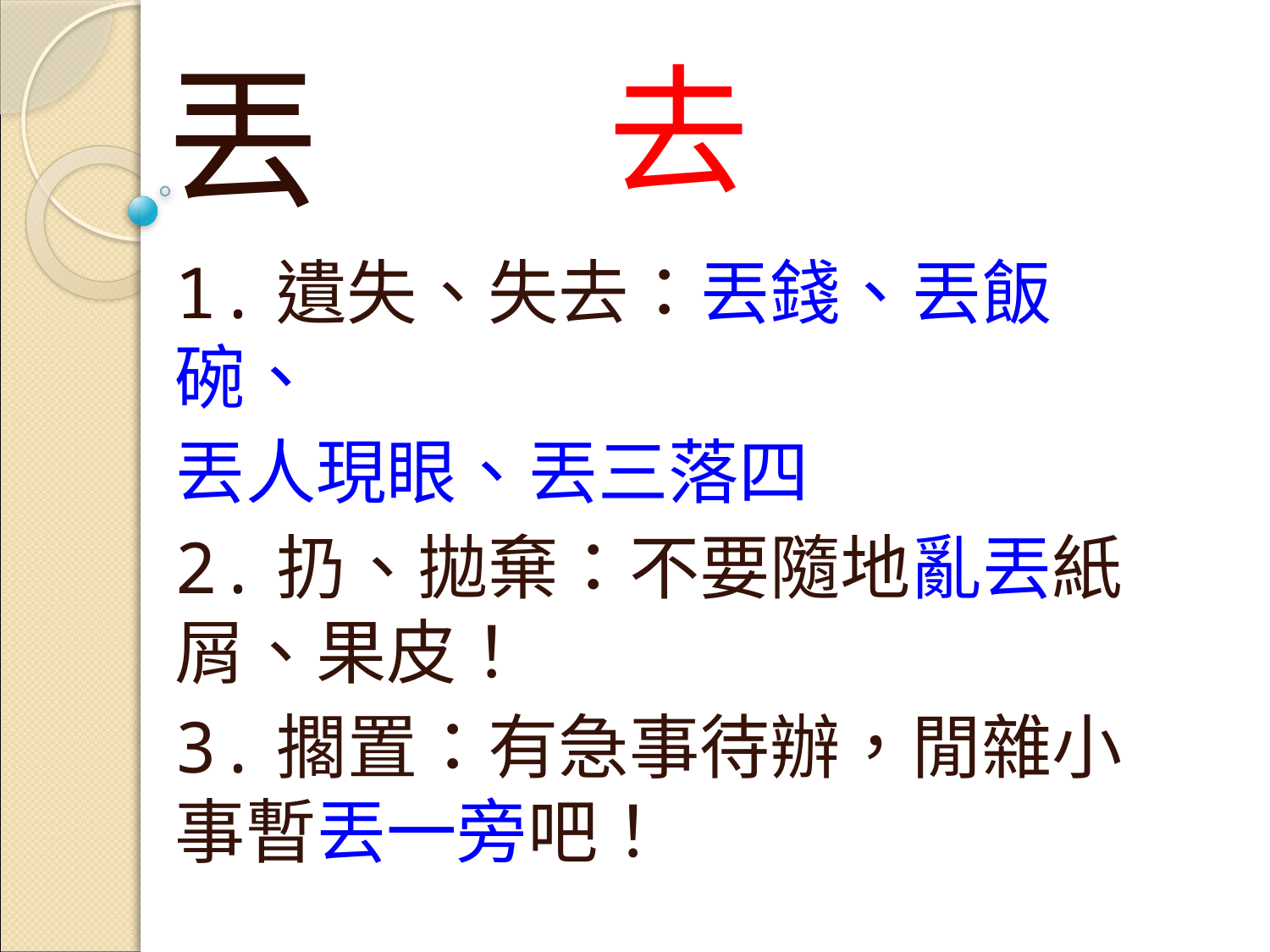

丟
去
1.遺失、失去：丟錢、丟飯碗、
丟人現眼、丟三落四
2.扔、拋棄：不要隨地亂丟紙屑、果皮！
3.擱置：有急事待辦，閒雜小事暫丟一旁吧！